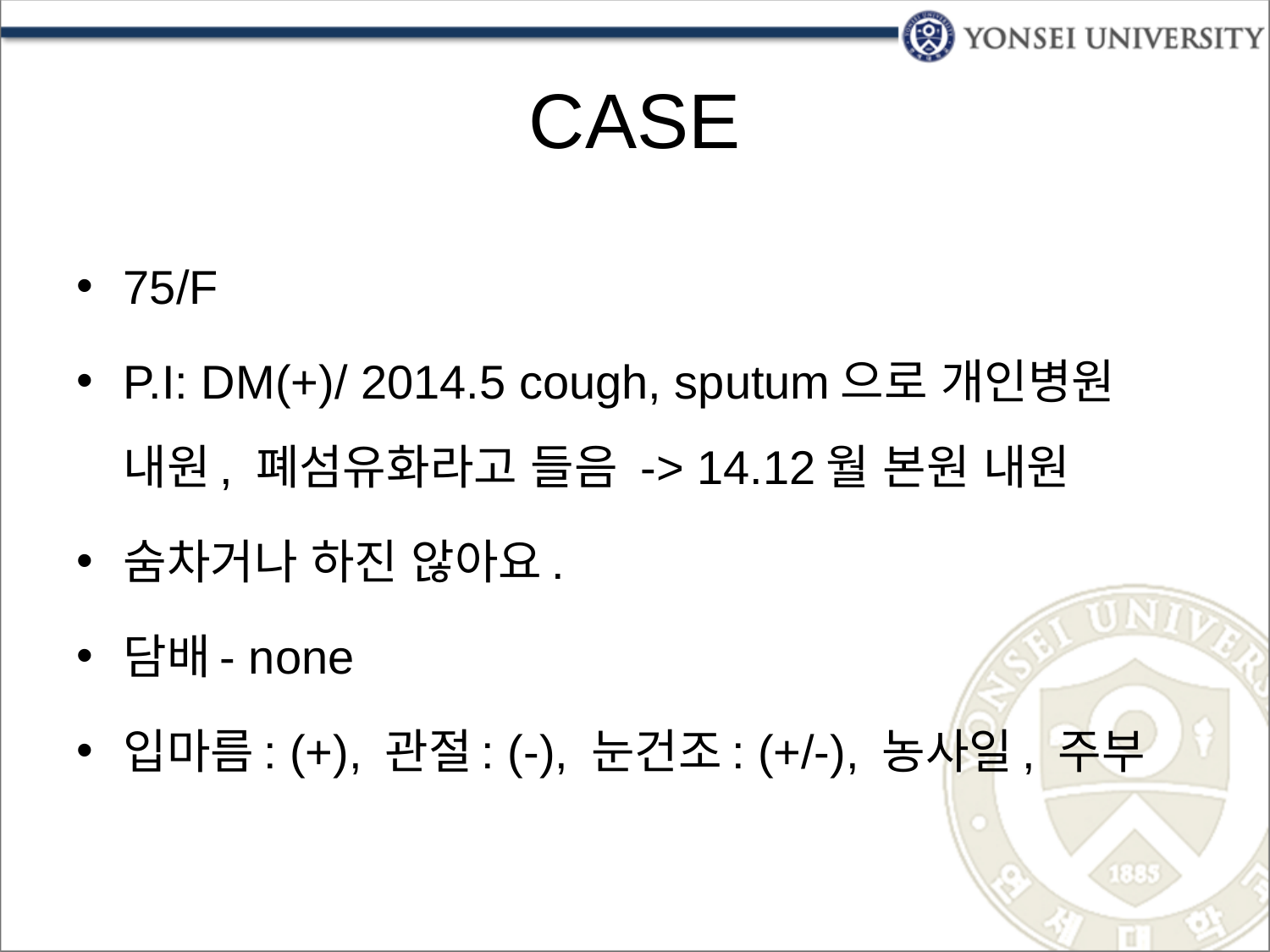

# CASE
75/F
P.I: DM(+)/ 2014.5 cough, sputum으로 개인병원 내원, 폐섬유화라고 들음 -> 14.12월 본원 내원
숨차거나 하진 않아요.
담배- none
입마름: (+), 관절: (-), 눈건조: (+/-), 농사일, 주부